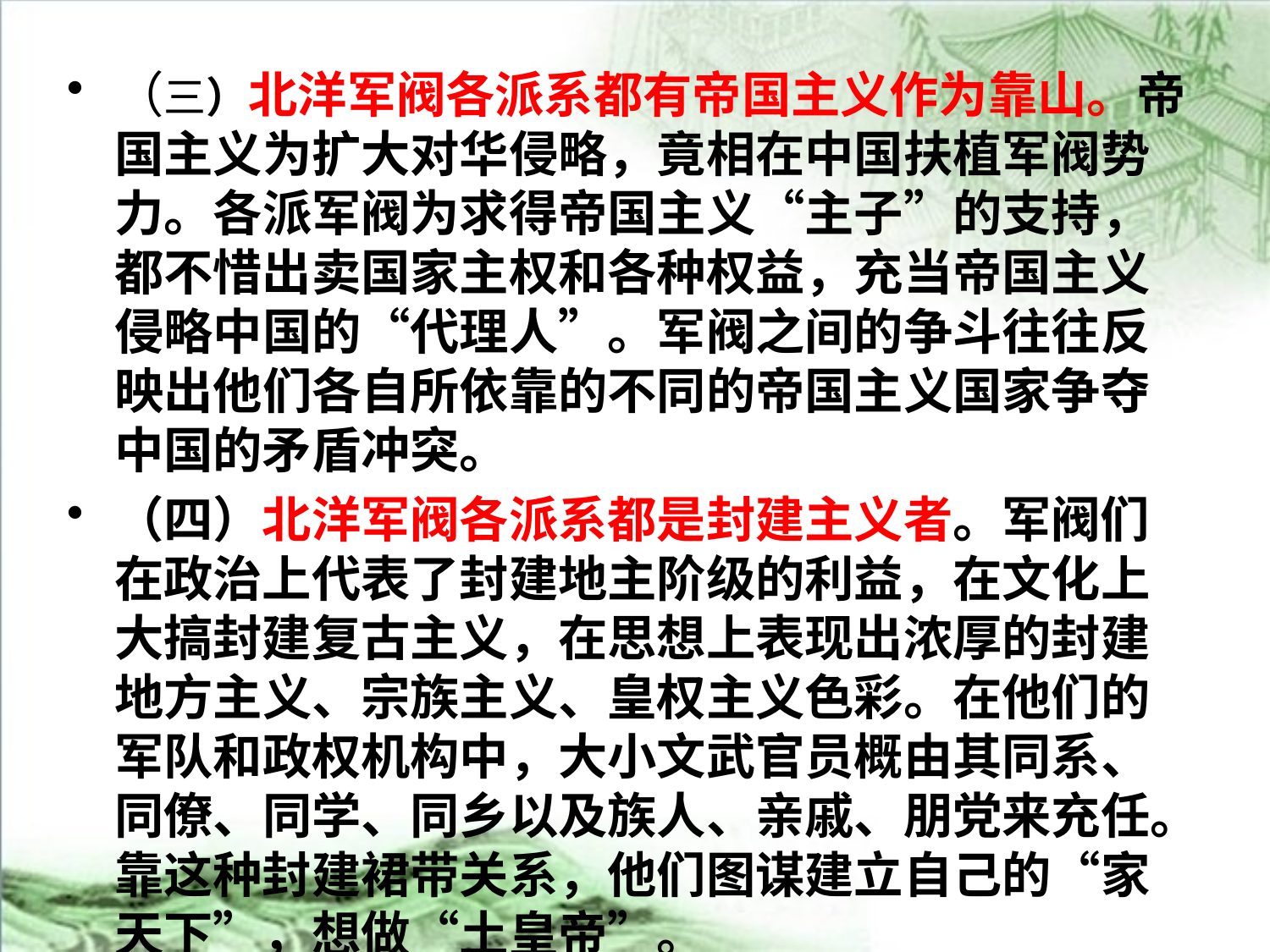

（三）北洋军阀各派系都有帝国主义作为靠山。帝国主义为扩大对华侵略，竟相在中国扶植军阀势力。各派军阀为求得帝国主义“主子”的支持，都不惜出卖国家主权和各种权益，充当帝国主义侵略中国的“代理人”。军阀之间的争斗往往反映出他们各自所依靠的不同的帝国主义国家争夺中国的矛盾冲突。
（四）北洋军阀各派系都是封建主义者。军阀们在政治上代表了封建地主阶级的利益，在文化上大搞封建复古主义，在思想上表现出浓厚的封建地方主义、宗族主义、皇权主义色彩。在他们的军队和政权机构中，大小文武官员概由其同系、同僚、同学、同乡以及族人、亲戚、朋党来充任。靠这种封建裙带关系，他们图谋建立自己的“家天下”，想做“土皇帝”。